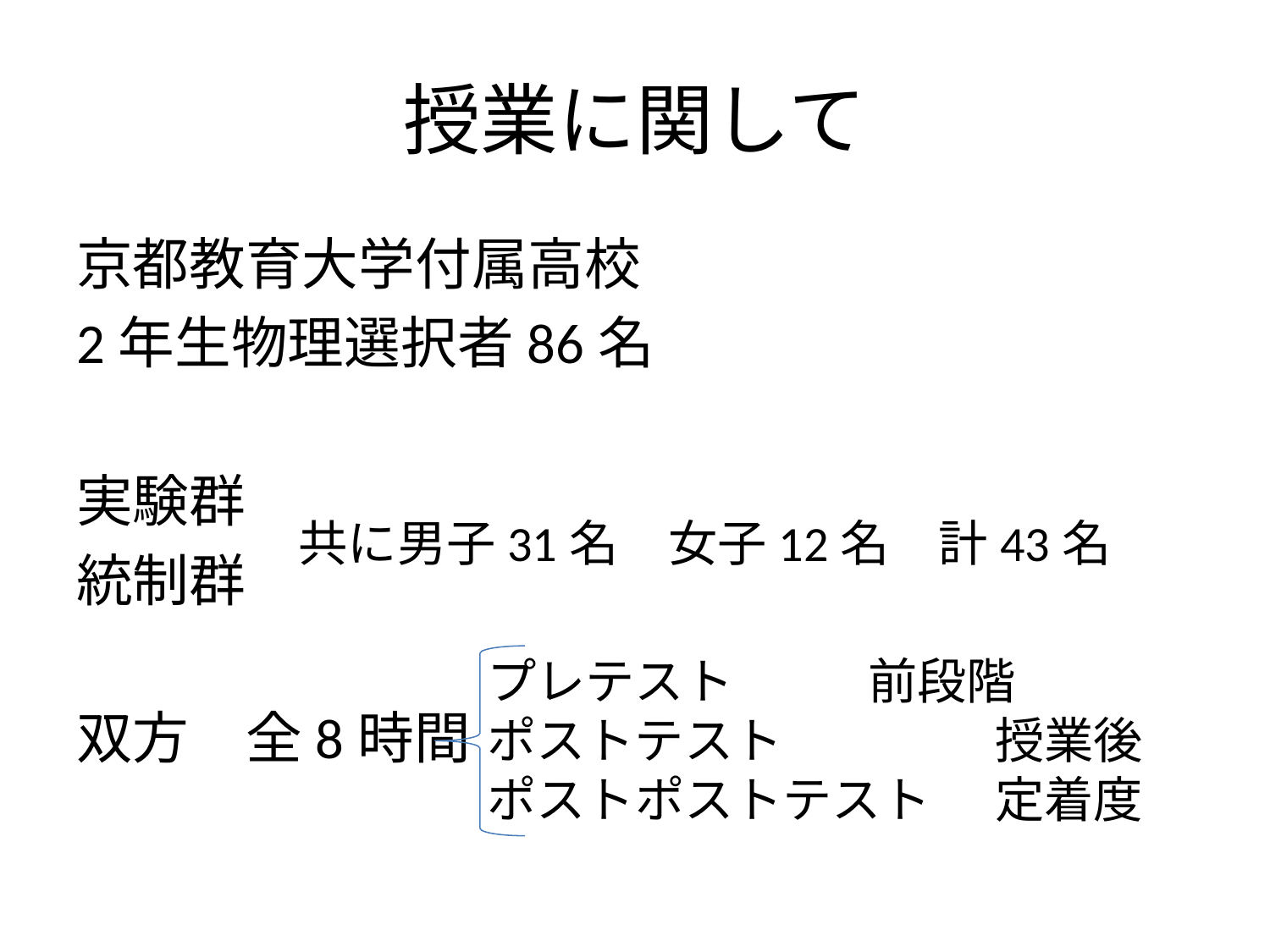

# 授業に関して
京都教育大学付属高校
2年生物理選択者86名

実験群
統制群

双方　全8時間
共に男子31名　女子12名　計43名
プレテスト		前段階
ポストテスト		授業後
ポストポストテスト	定着度